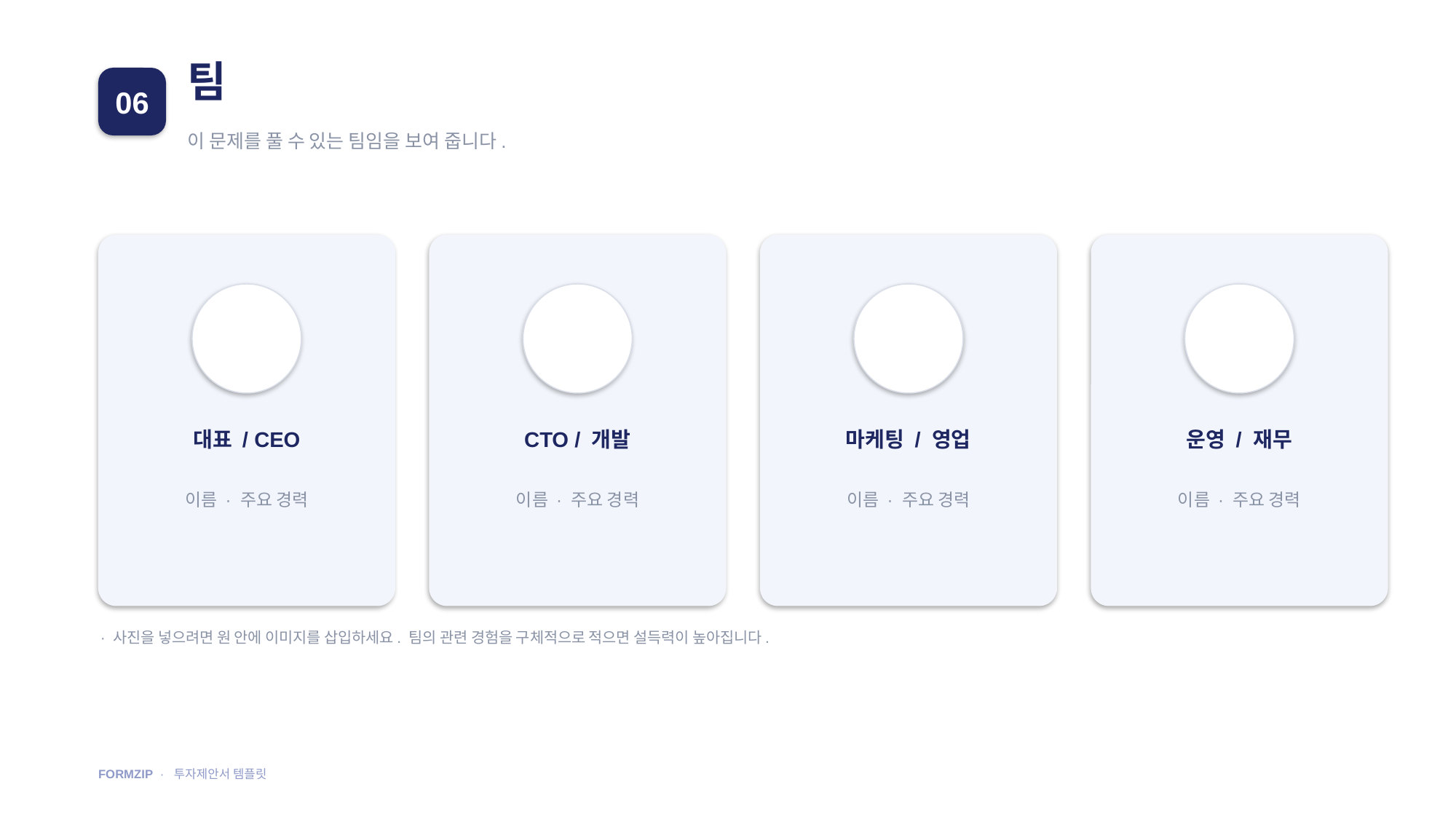

팀
06
이 문제를 풀 수 있는 팀임을 보여 줍니다.

대표 / CEO
CTO / 개발
마케팅 / 영업
운영 / 재무
이름 · 주요 경력
이름 · 주요 경력
이름 · 주요 경력
이름 · 주요 경력
· 사진을 넣으려면 원 안에 이미지를 삽입하세요. 팀의 관련 경험을 구체적으로 적으면 설득력이 높아집니다.
FORMZIP  ·  투자제안서 템플릿